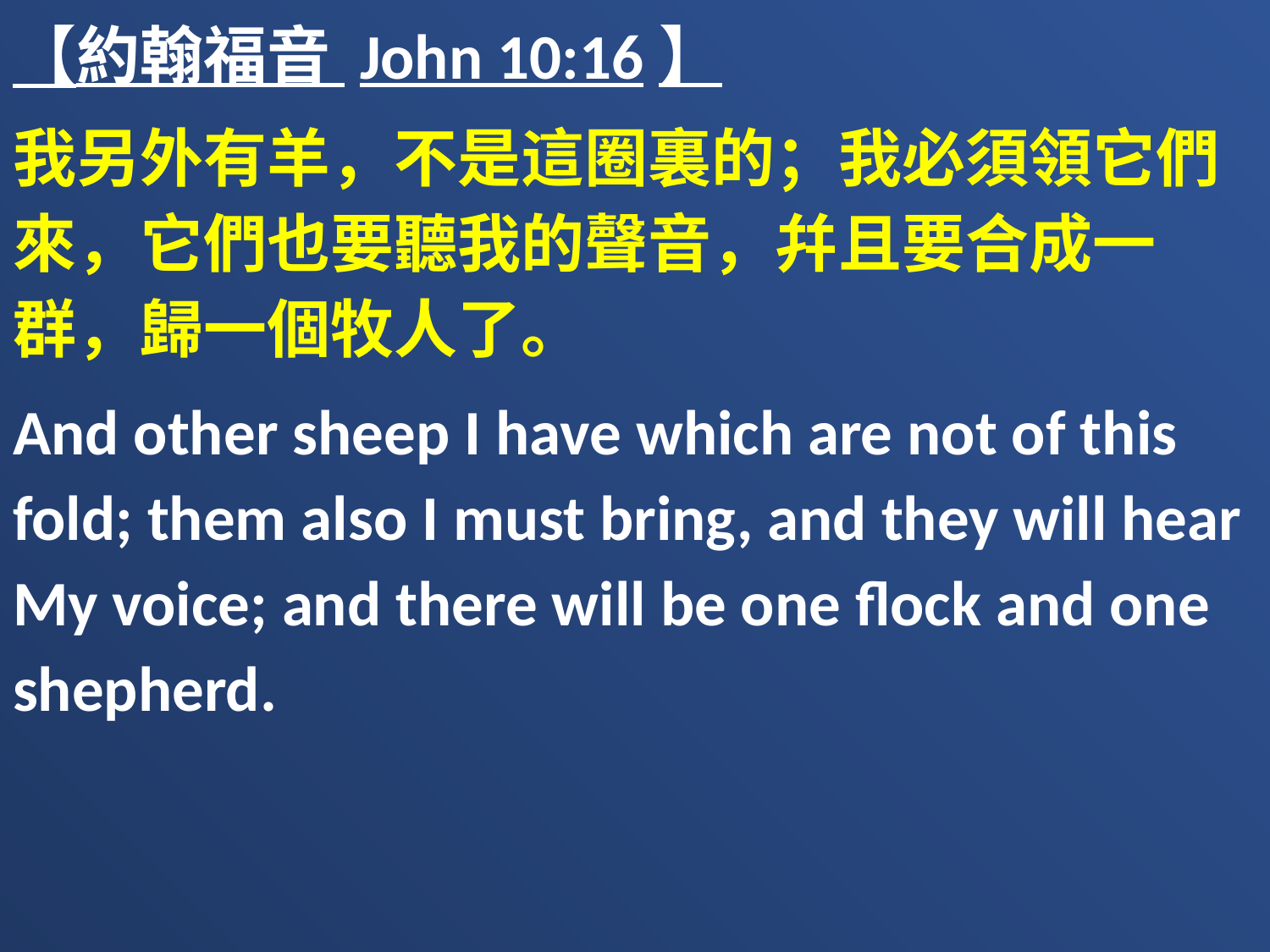

【約翰福音 John 10:16】
我另外有羊，不是這圈裏的；我必須領它們來，它們也要聽我的聲音，幷且要合成一群，歸一個牧人了。
And other sheep I have which are not of this fold; them also I must bring, and they will hear My voice; and there will be one flock and one shepherd.